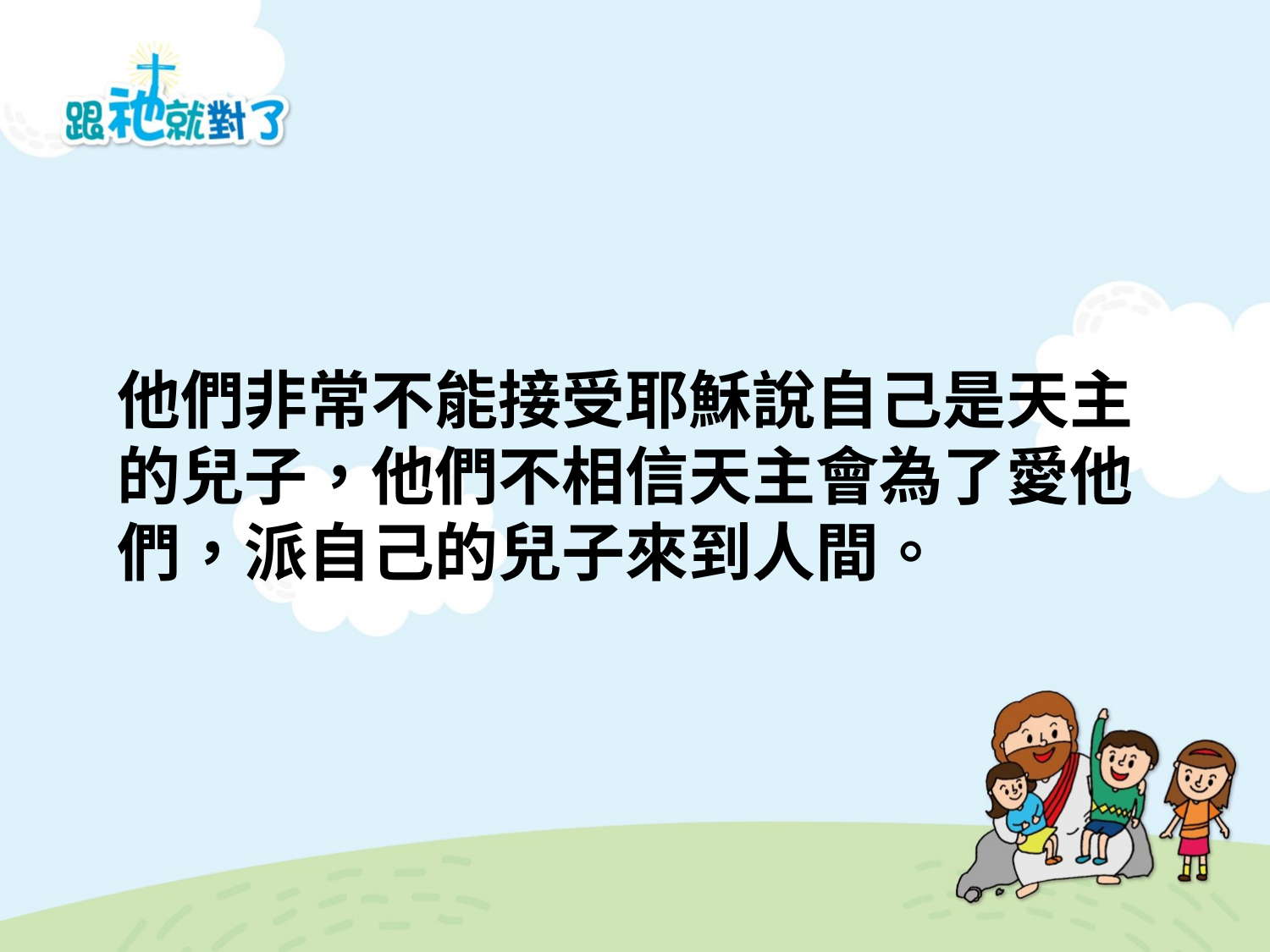

他們非常不能接受耶穌說自己是天主的兒子，他們不相信天主會為了愛他們，派自己的兒子來到人間。